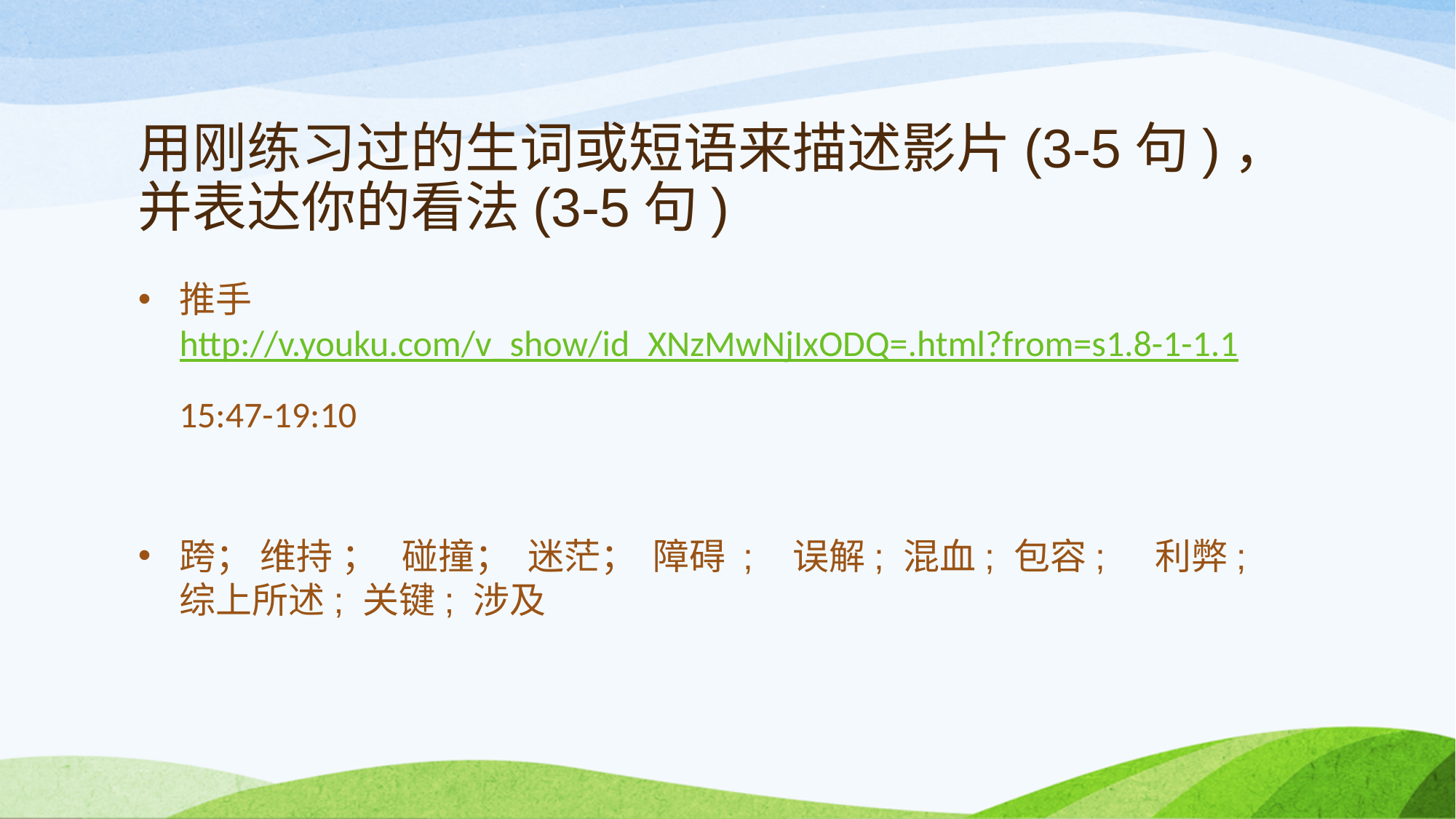

# 用刚练习过的生词或短语来描述影片(3-5句)，并表达你的看法(3-5句)
推手 http://v.youku.com/v_show/id_XNzMwNjIxODQ=.html?from=s1.8-1-1.1
     15:47-19:10

跨； 维持 ；   碰撞；  迷茫；  障碍 ;   误解; 混血; 包容;    利弊;   综上所述; 关键; 涉及